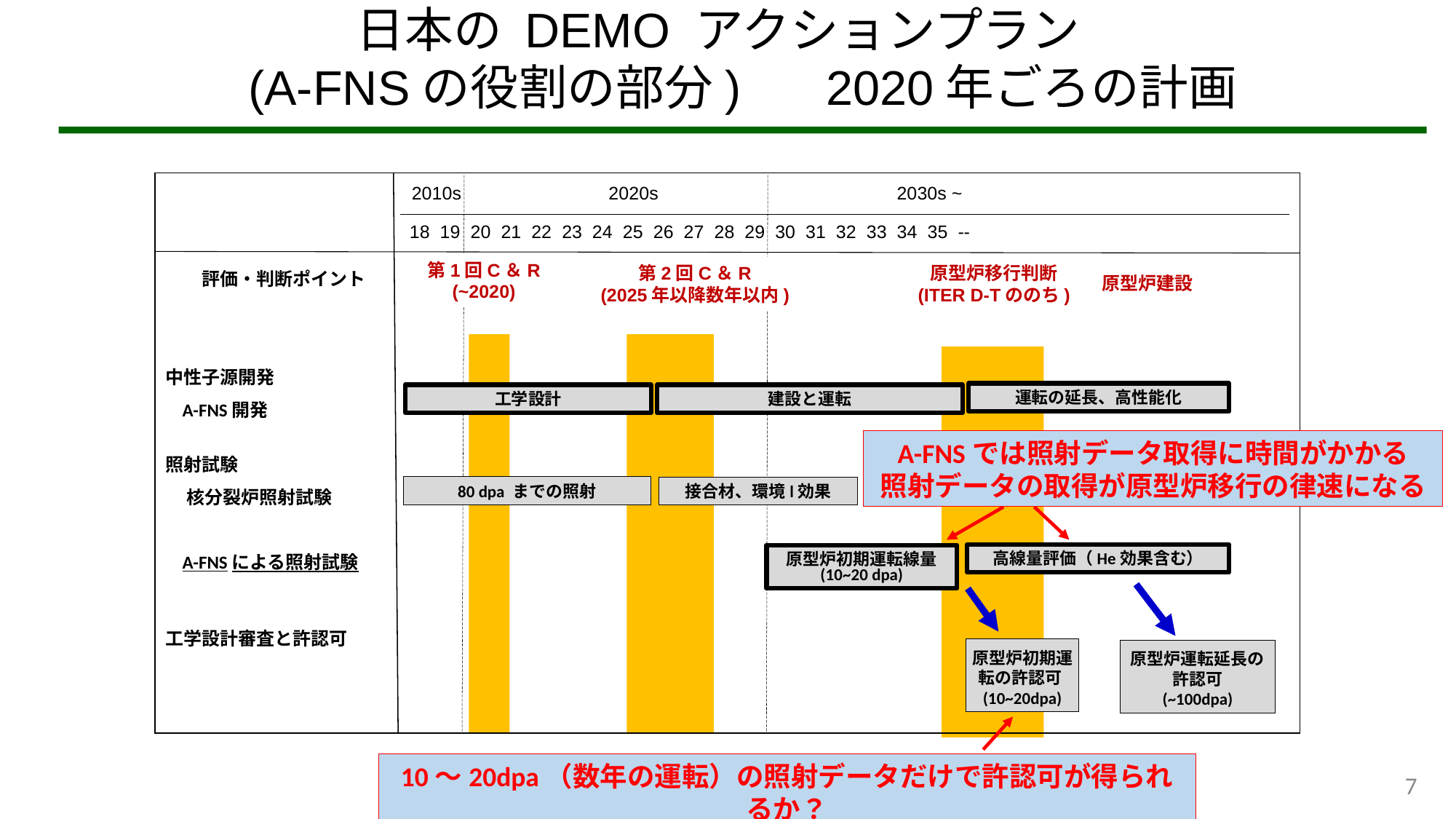

日本の DEMO アクションプラン
(A-FNSの役割の部分) 　2020年ごろの計画

   2010s                             2020s                                               2030s ~
18  19  20  21  22  23  24  25  26  27  28  29  30  31  32  33  34  35  --
        評価・判断ポイント

中性子源開発
    A-FNS開発

照射試験
    核分裂炉照射試験

    A-FNSによる照射試験

工学設計審査と許認可
第1回C＆R
(~2020)
原型炉移行判断
(ITER D-Tののち)
第2回C＆R
(2025年以降数年以内)
原型炉建設

運転の延長、高性能化
建設と運転
工学設計
A-FNSでは照射データ取得に時間がかかる
照射データの取得が原型炉移行の律速になる
80 dpa までの照射
接合材、環境l効果
高線量評価（He効果含む）
原型炉初期運転線量
(10~20 dpa)
原型炉初期運転の許認可(10~20dpa)
原型炉運転延長の許認可
(~100dpa)
10～20dpa（数年の運転）の照射データだけで許認可が得られるか？
7